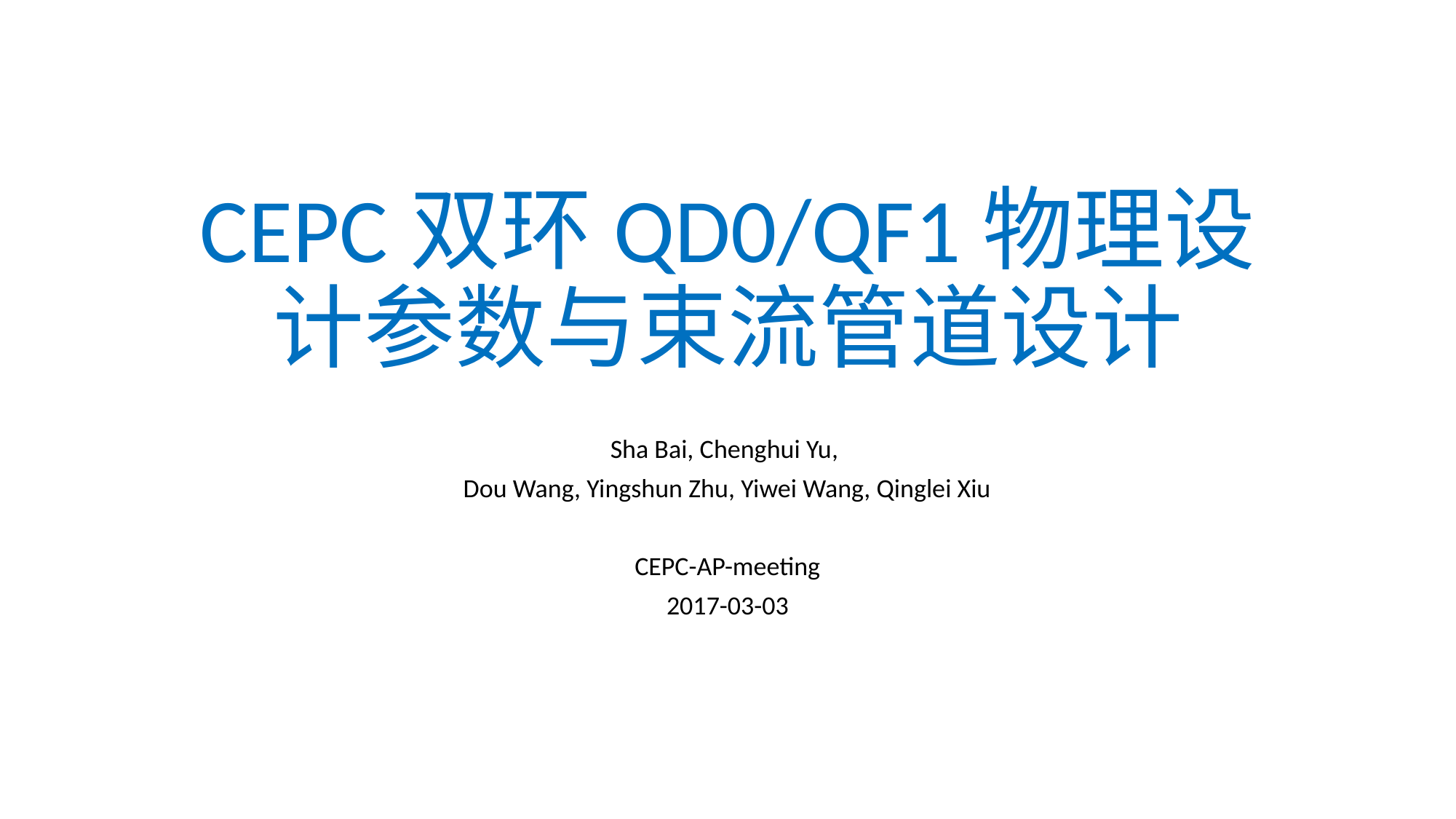

# CEPC双环QD0/QF1物理设计参数与束流管道设计
Sha Bai, Chenghui Yu,
Dou Wang, Yingshun Zhu, Yiwei Wang, Qinglei Xiu

CEPC-AP-meeting
2017-03-03